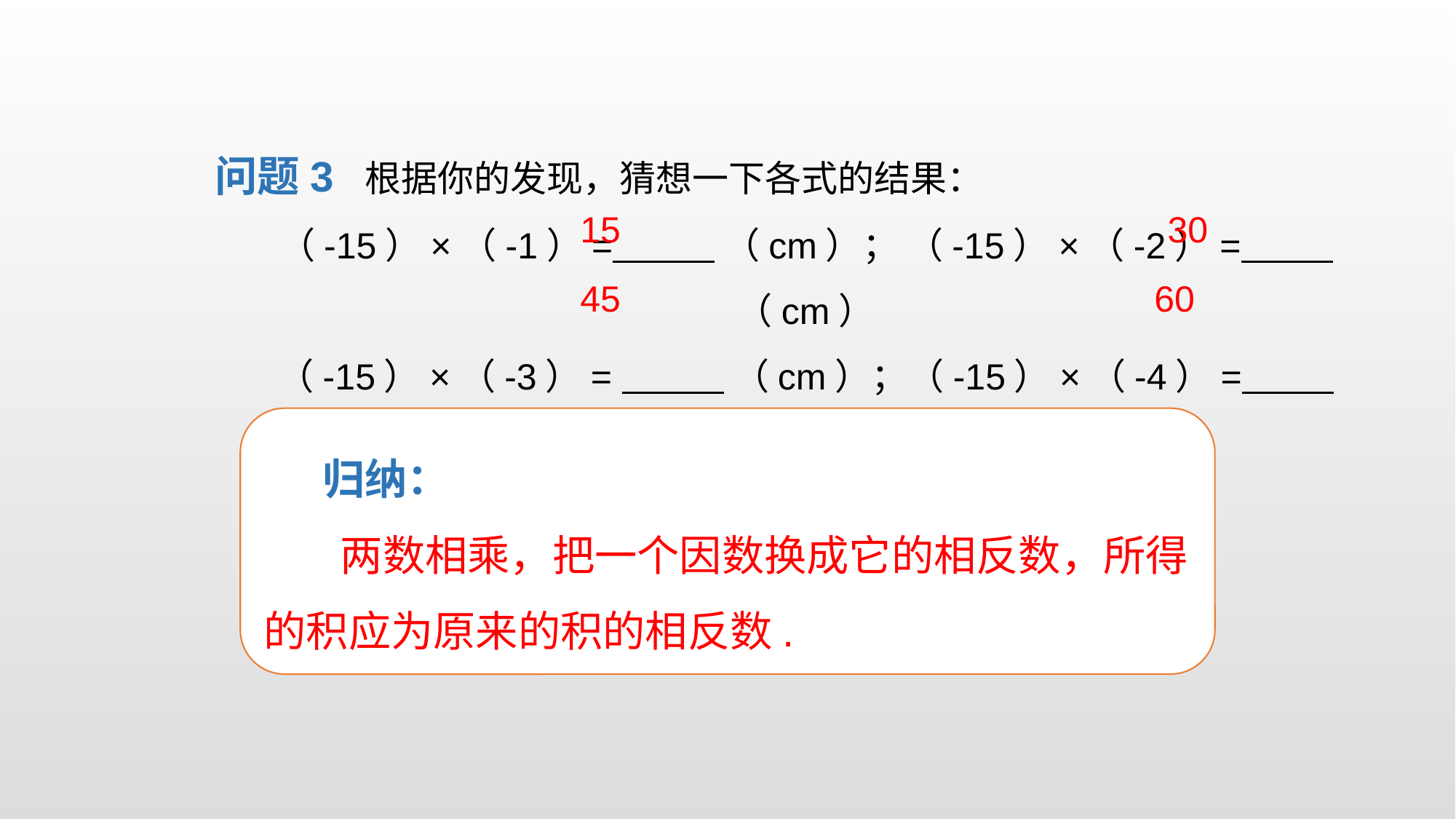

问题3  根据你的发现，猜想一下各式的结果：
（-15）×（-1）=          （cm）； （-15）×（-2）=          （cm）
（-15）×（-3）=           （cm）；（-15）×（-4）=          （cm）.
30
15
45
60
     归纳：
       两数相乘，把一个因数换成它的相反数，所得的积应为原来的积的相反数.